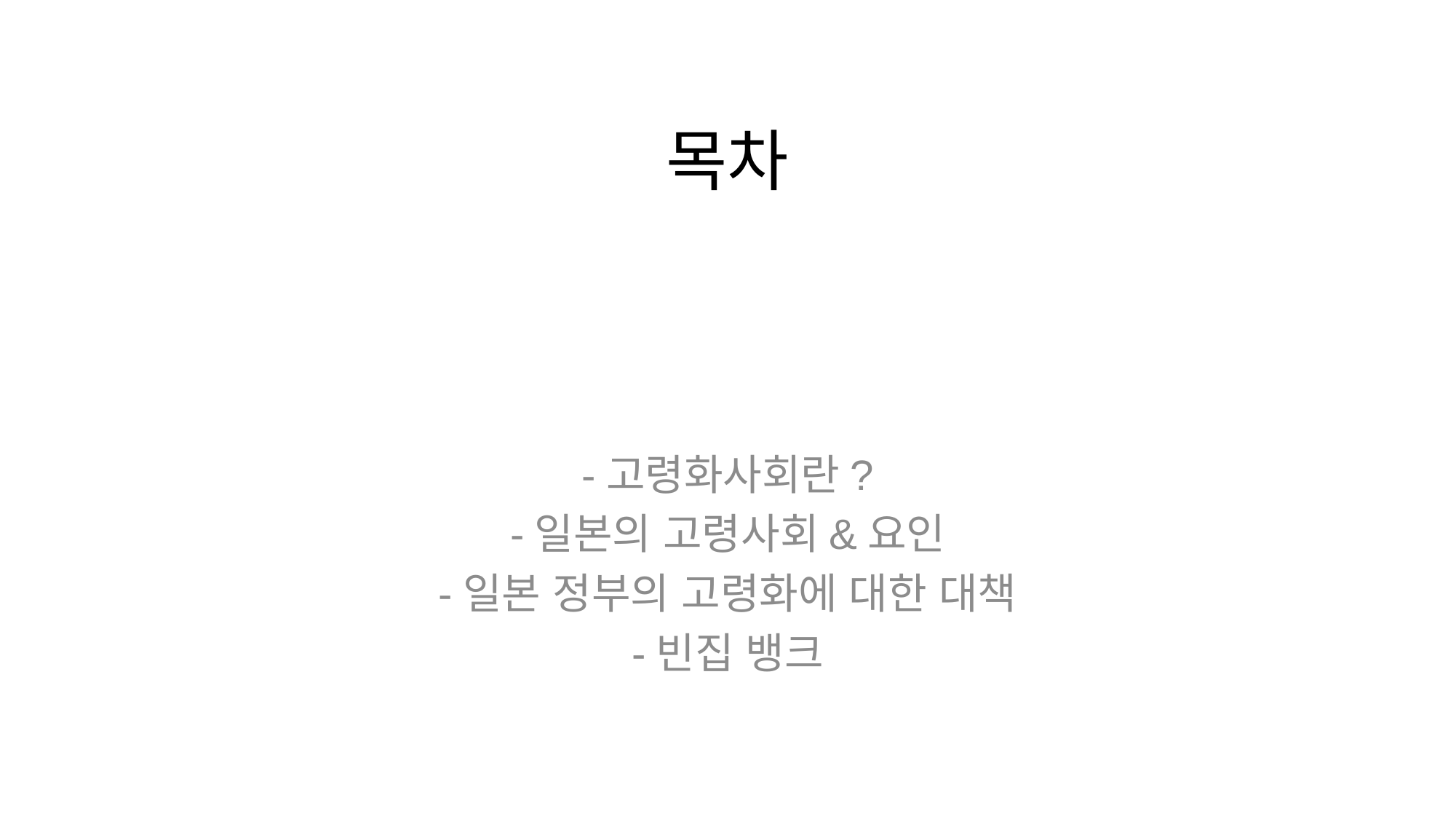

# 목차
-고령화사회란?
-일본의 고령사회&요인
-일본 정부의 고령화에 대한 대책
-빈집 뱅크